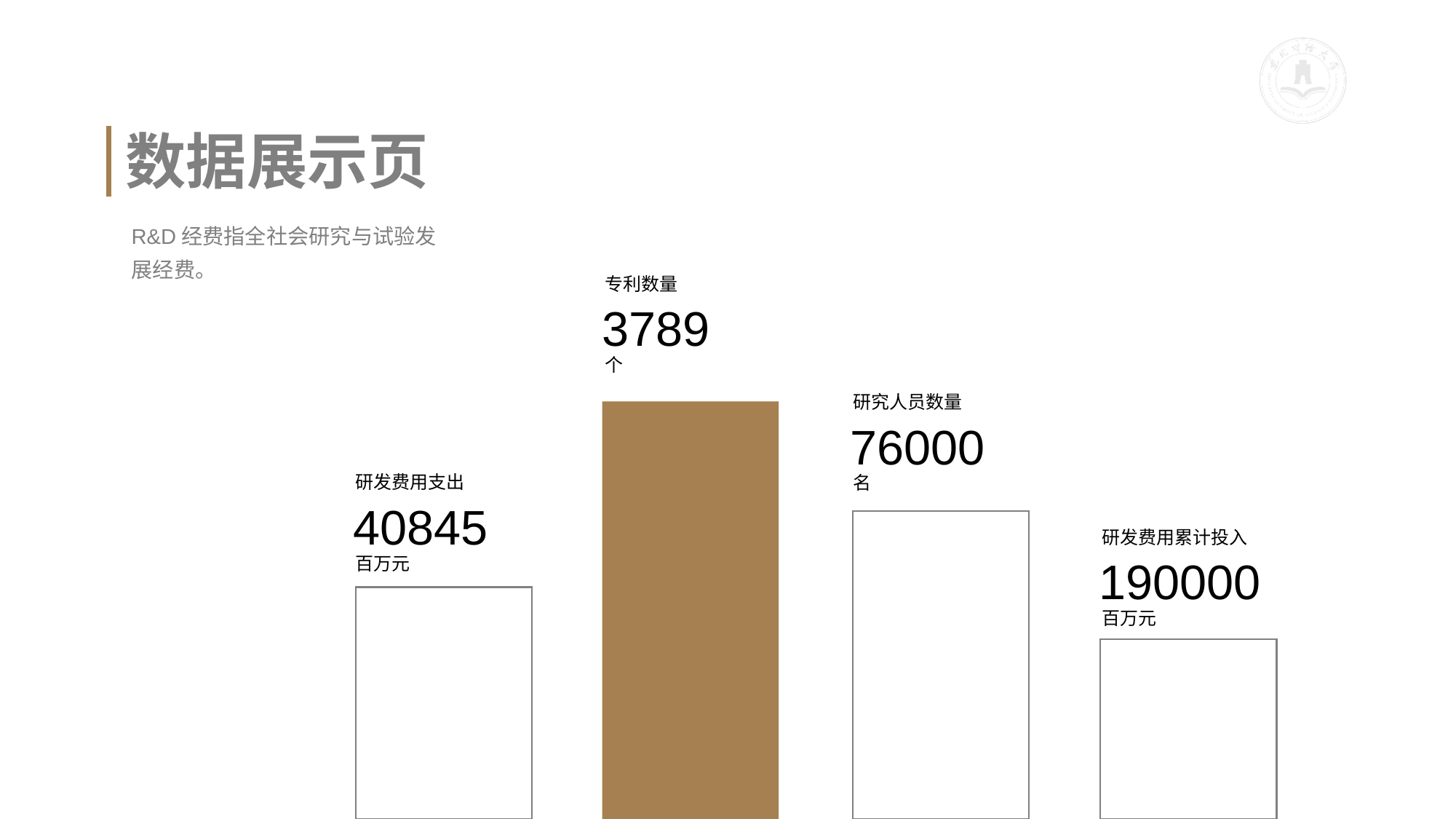

# 数据展示页
R&D经费指全社会研究与试验发展经费。
专利数量
3789
个
研究人员数量
76000

研发费用支出
名
40845

研发费用累计投入
190000
百万元

百万元

使用时配合讲解，正在提及的数据项用实心色块标记，其余则使用空心轮廓，有助于突出重点